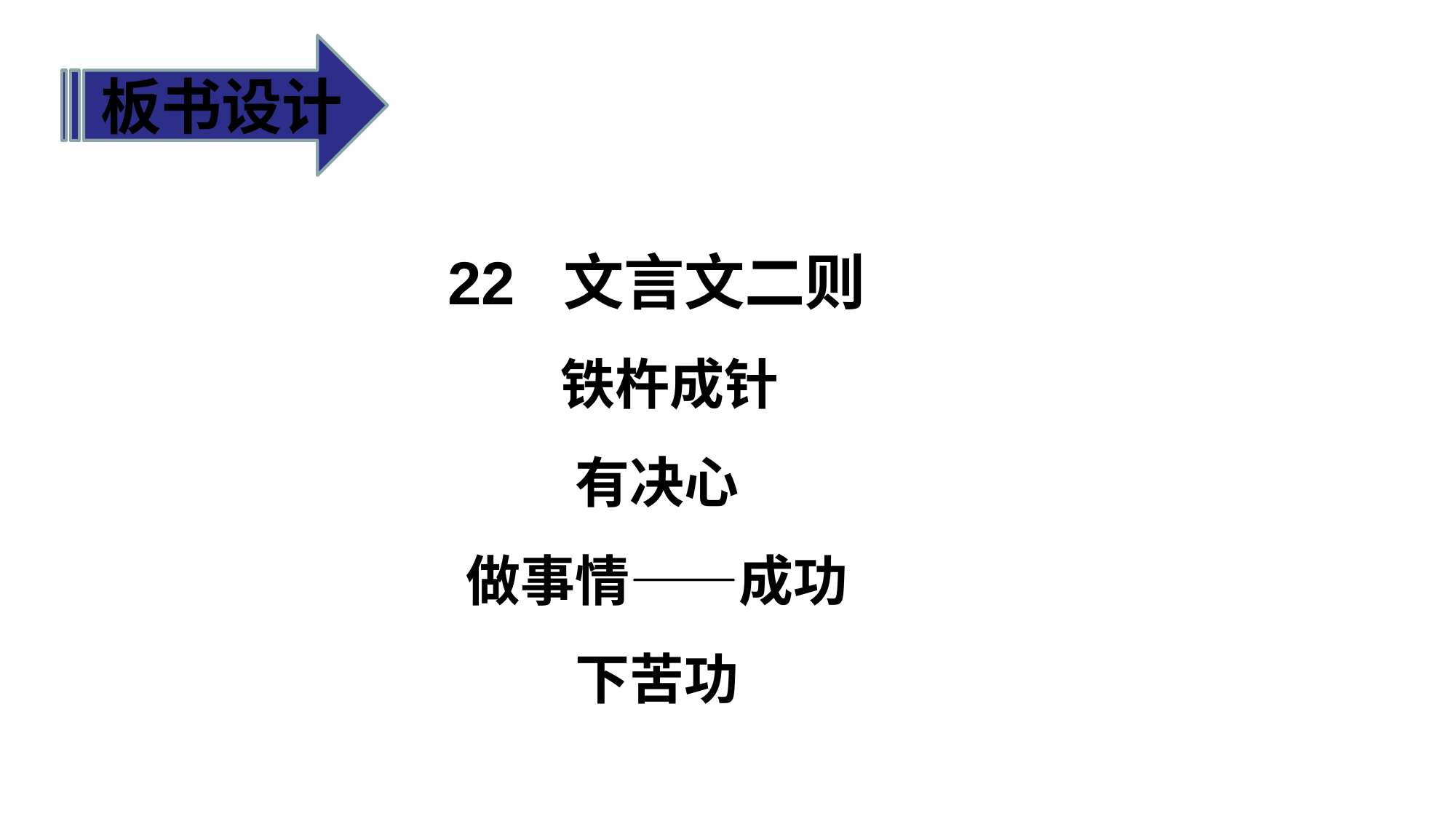

板书设计
22  文言文二则
 铁杵成针
有决心
做事情——成功
下苦功